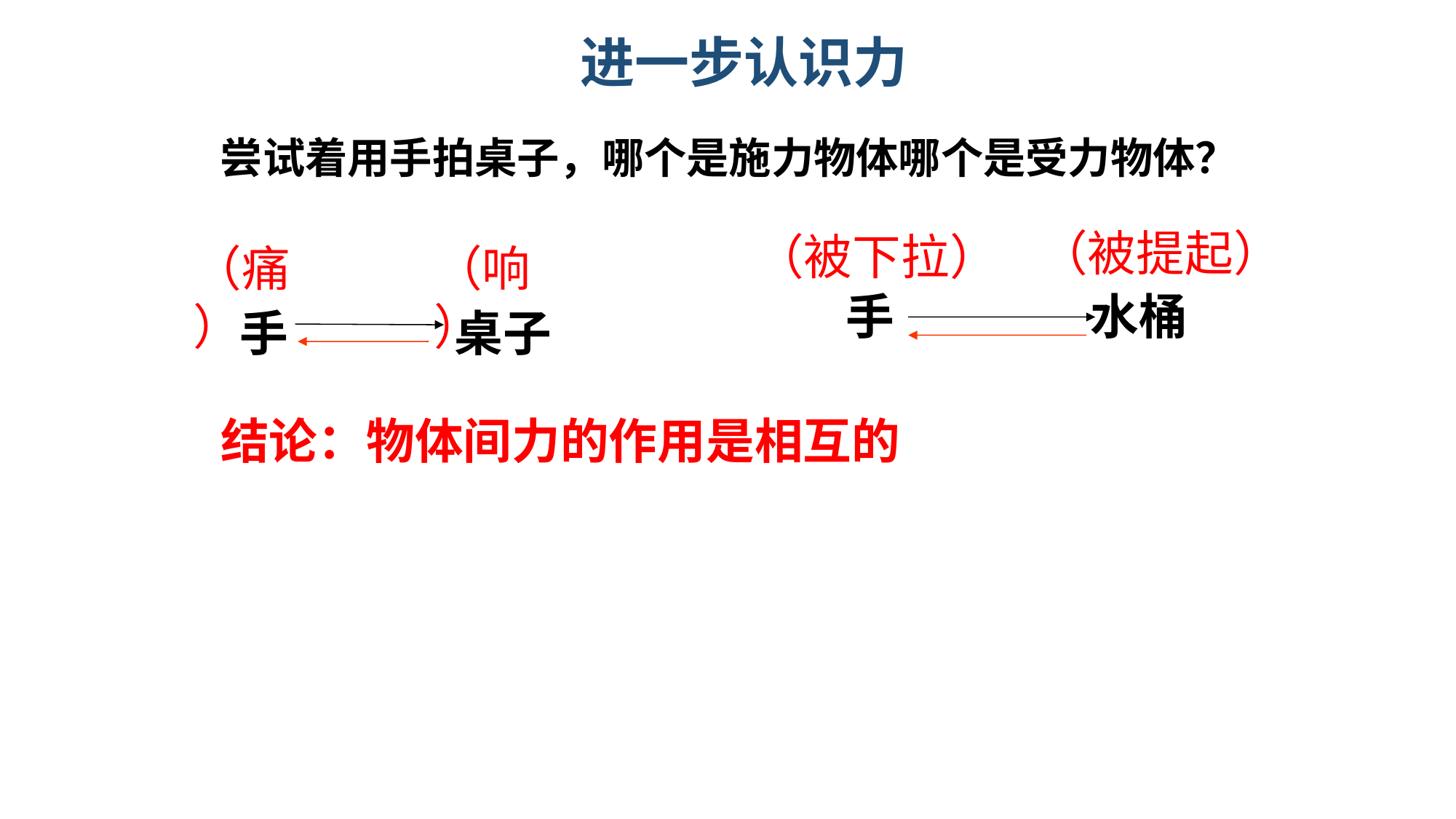

进一步认识力
尝试着用手拍桌子，哪个是施力物体哪个是受力物体？
（被提起）
（被下拉）
（痛）
（响）
手
水桶
手
桌子

结论：物体间力的作用是相互的